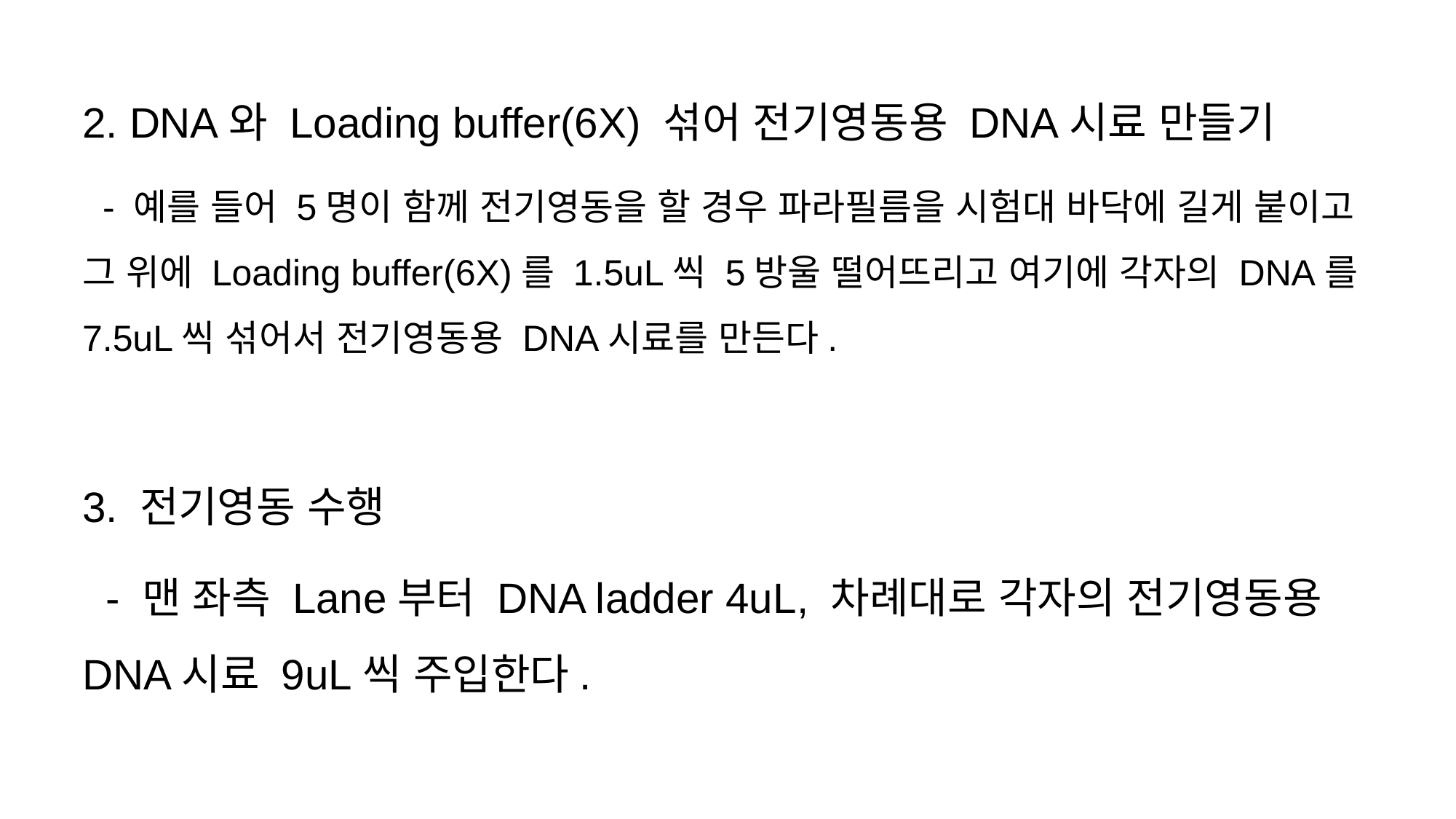

2. DNA와 Loading buffer(6X) 섞어 전기영동용 DNA시료 만들기
  - 예를 들어 5명이 함께 전기영동을 할 경우 파라필름을 시험대 바닥에 길게 붙이고 그 위에 Loading buffer(6X)를 1.5uL씩 5방울 떨어뜨리고 여기에 각자의 DNA를 7.5uL씩 섞어서 전기영동용 DNA시료를 만든다.

3. 전기영동 수행
  - 맨 좌측 Lane부터 DNA ladder 4uL, 차례대로 각자의 전기영동용 DNA시료 9uL씩 주입한다.